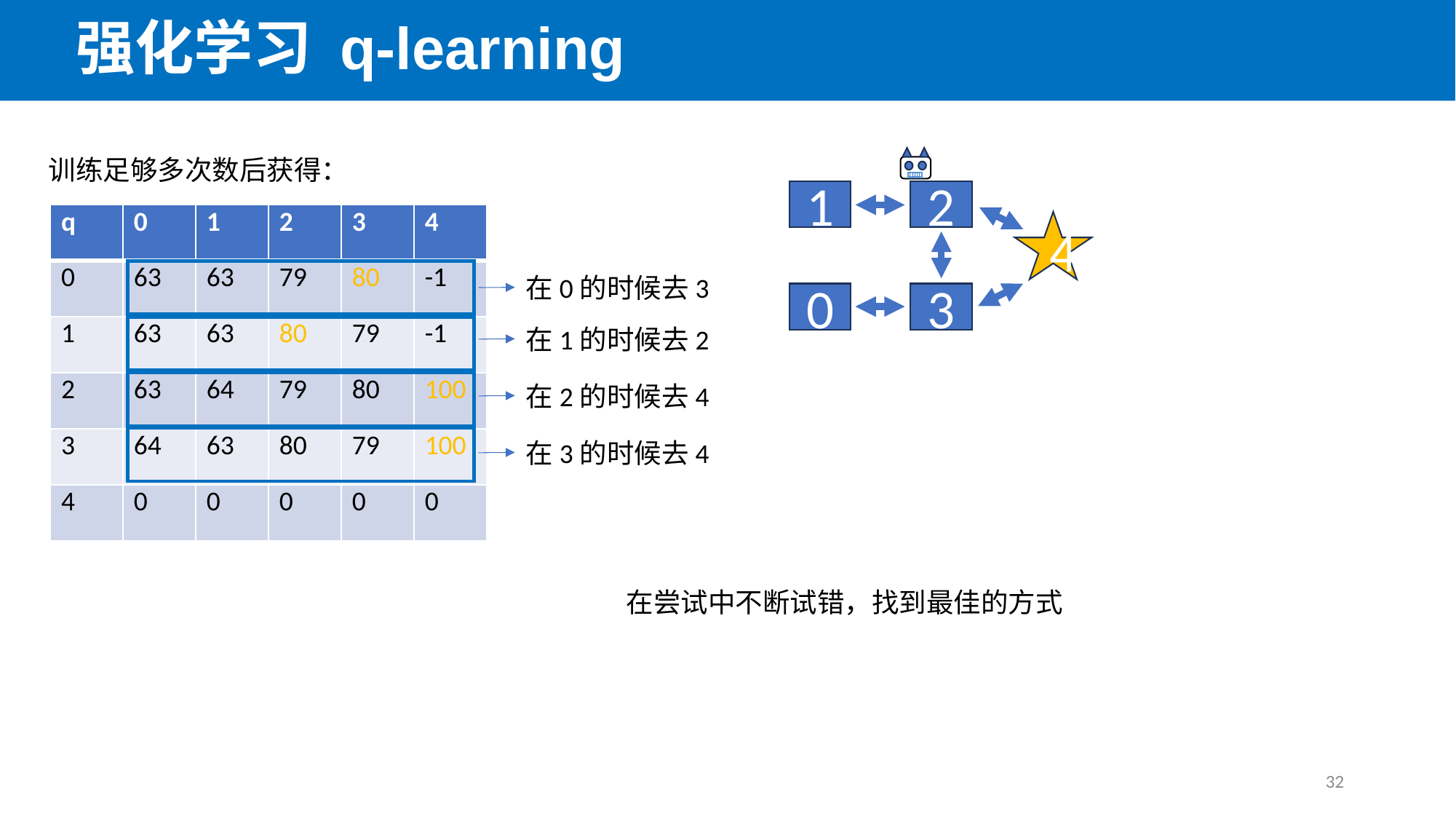

强化学习 q-learning
训练足够多次数后获得：

1
2
4
0
3
| q | 0 | 1 | 2 | 3 | 4 |
| --- | --- | --- | --- | --- | --- |
| 0 | 63 | 63 | 79 | 80 | -1 |
| 1 | 63 | 63 | 80 | 79 | -1 |
| 2 | 63 | 64 | 79 | 80 | 100 |
| 3 | 64 | 63 | 80 | 79 | 100 |
| 4 | 0 | 0 | 0 | 0 | 0 |

在0的时候去3

在1的时候去2

在2的时候去4

在3的时候去4
在尝试中不断试错，找到最佳的方式
32